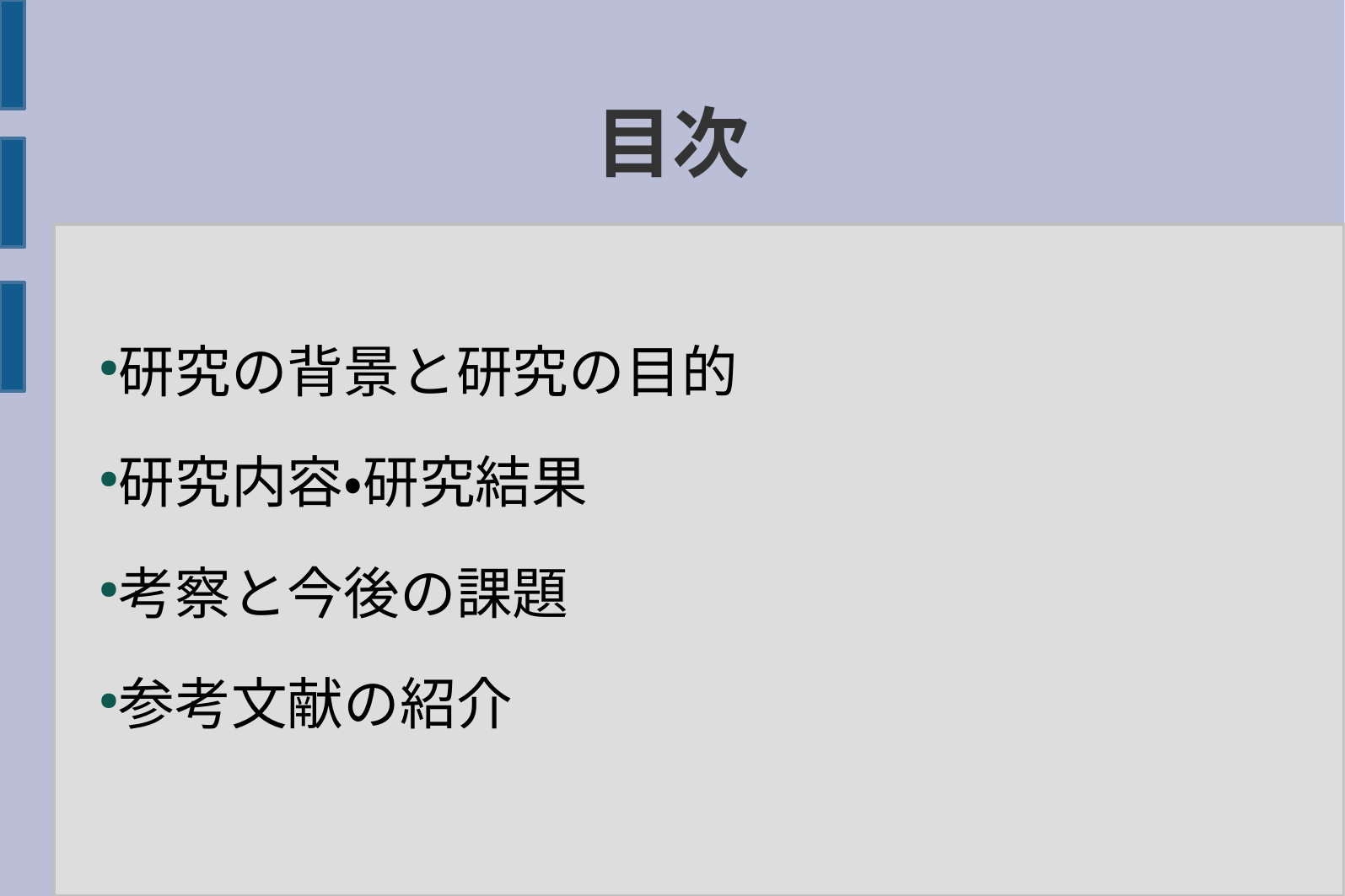

目次

研究の背景と研究の目的

研究内容・研究結果

考察と今後の課題

参考文献の紹介